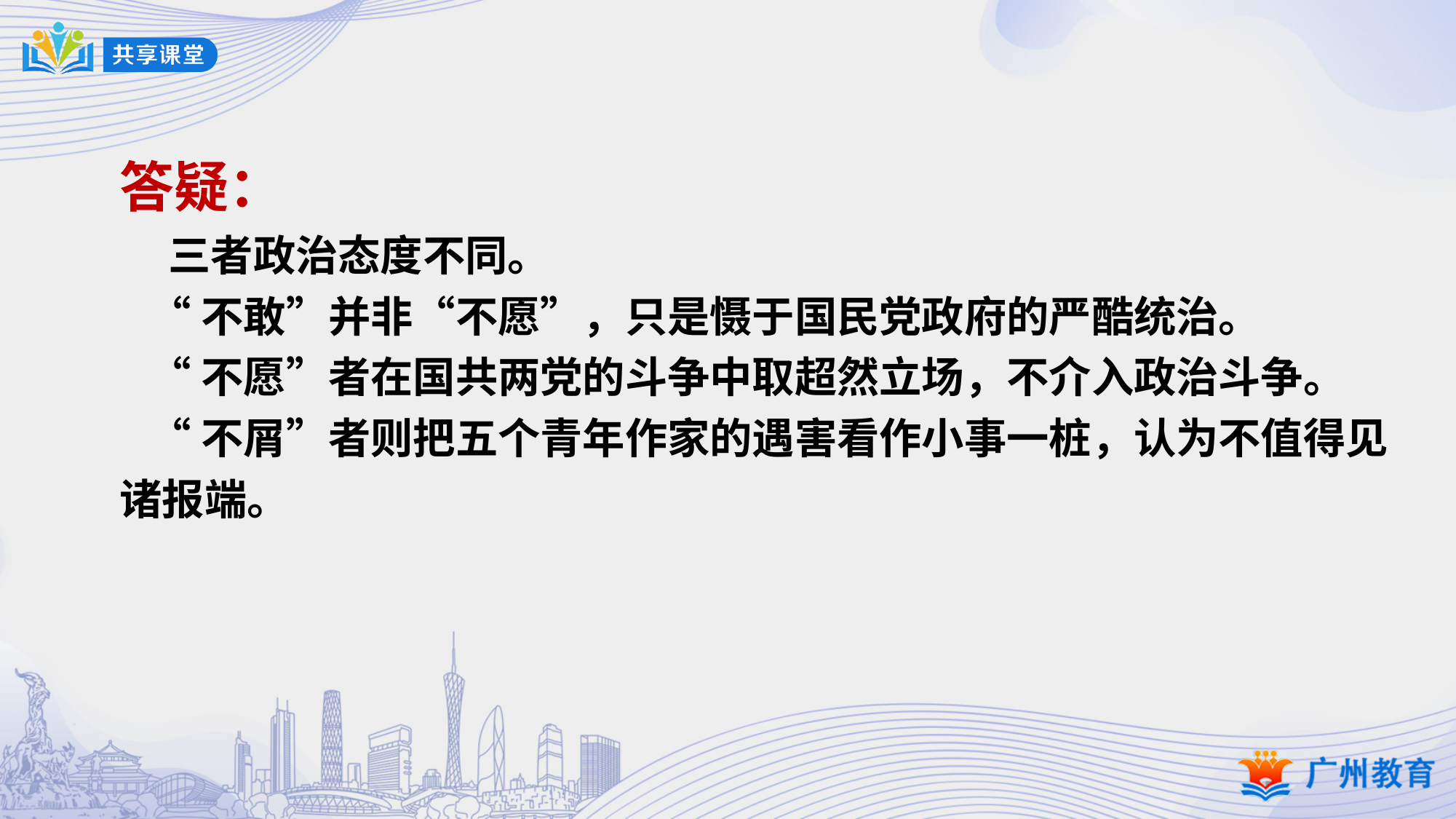

答疑：
    三者政治态度不同。
   “不敢”并非“不愿”，只是慑于国民党政府的严酷统治。
   “不愿”者在国共两党的斗争中取超然立场，不介入政治斗争。
   “不屑”者则把五个青年作家的遇害看作小事一桩，认为不值得见诸报端。